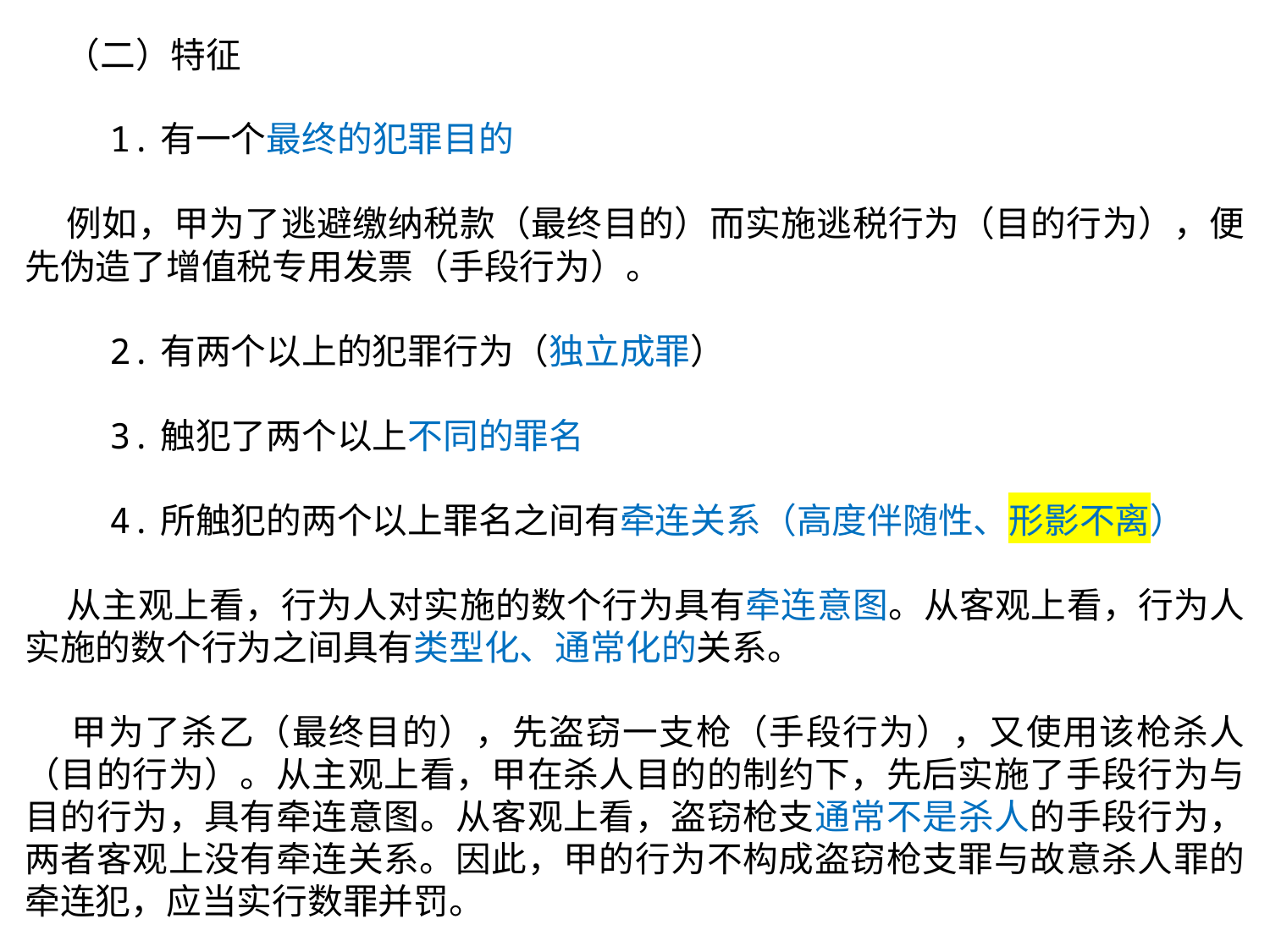

（二）特征

    1.有一个最终的犯罪目的

    例如，甲为了逃避缴纳税款（最终目的）而实施逃税行为（目的行为），便先伪造了增值税专用发票（手段行为）。

    2.有两个以上的犯罪行为（独立成罪）

    3.触犯了两个以上不同的罪名

    4.所触犯的两个以上罪名之间有牵连关系（高度伴随性、形影不离）

    从主观上看，行为人对实施的数个行为具有牵连意图。从客观上看，行为人实施的数个行为之间具有类型化、通常化的关系。

    甲为了杀乙（最终目的），先盗窃一支枪（手段行为），又使用该枪杀人（目的行为）。从主观上看，甲在杀人目的的制约下，先后实施了手段行为与目的行为，具有牵连意图。从客观上看，盗窃枪支通常不是杀人的手段行为，两者客观上没有牵连关系。因此，甲的行为不构成盗窃枪支罪与故意杀人罪的牵连犯，应当实行数罪并罚。